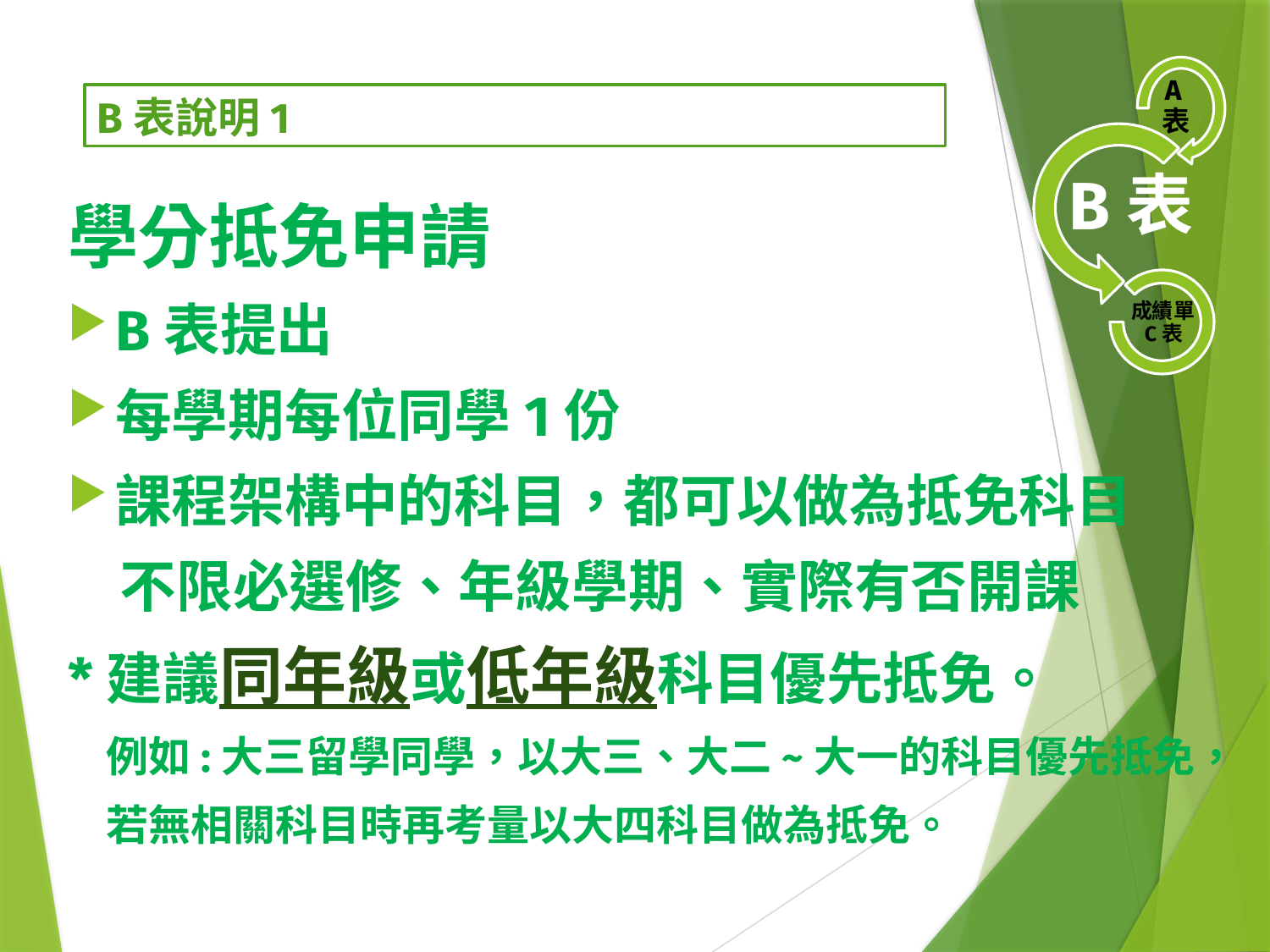

A表
B表
成績單C表
# B表說明1
學分抵免申請
B表提出表)
每學期每位同學1份
課程架構中的科目，都可以做為抵免科目
   不限必選修、年級學期、實際有否開課
*建議同年級或低年級科目優先抵免。
   例如:大三留學同學，以大三、大二~大一的科目優先抵免，
   若無相關科目時再考量以大四科目做為抵免。